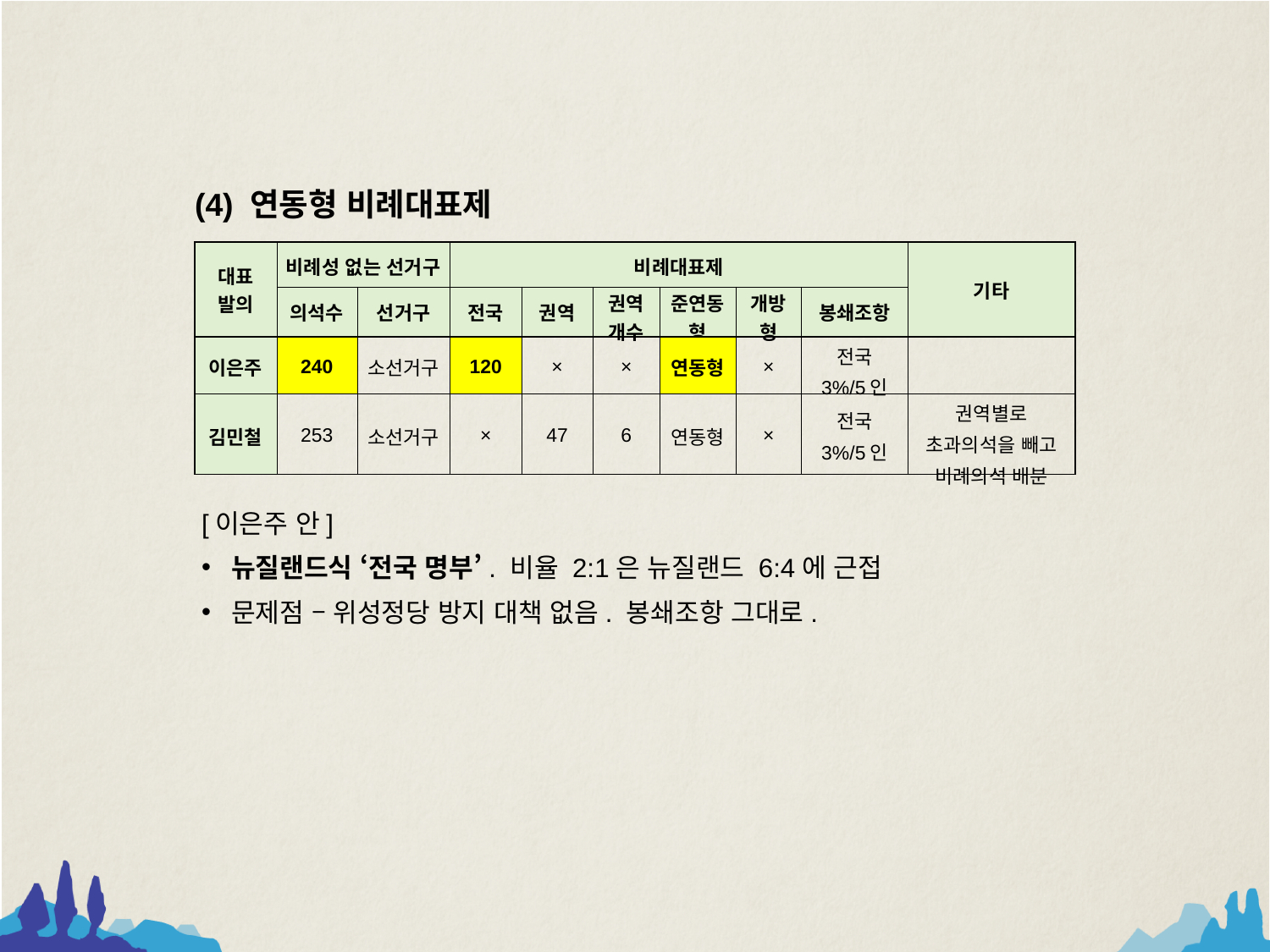

(4) 연동형 비례대표제
| 대표 발의 | 비례성 없는 선거구 |  | 비례대표제 |  |  |  |  |  | 기타 |
| --- | --- | --- | --- | --- | --- | --- | --- | --- | --- |
|  | 의석수 | 선거구 | 전국 | 권역 | 권역 개수 | 준연동형 | 개방형 | 봉쇄조항 |  |
| 이은주 | 240 | 소선거구 | 120 | × | × | 연동형 | × | 전국 3%/5인 |  |
| 김민철 | 253 | 소선거구 | × | 47 | 6 | 연동형 | × | 전국 3%/5인 | 권역별로 초과의석을 빼고 비례의석 배분 |

[이은주 안]
뉴질랜드식 ‘전국 명부’. 비율 2:1은 뉴질랜드 6:4에 근접
문제점 – 위성정당 방지 대책 없음. 봉쇄조항 그대로.